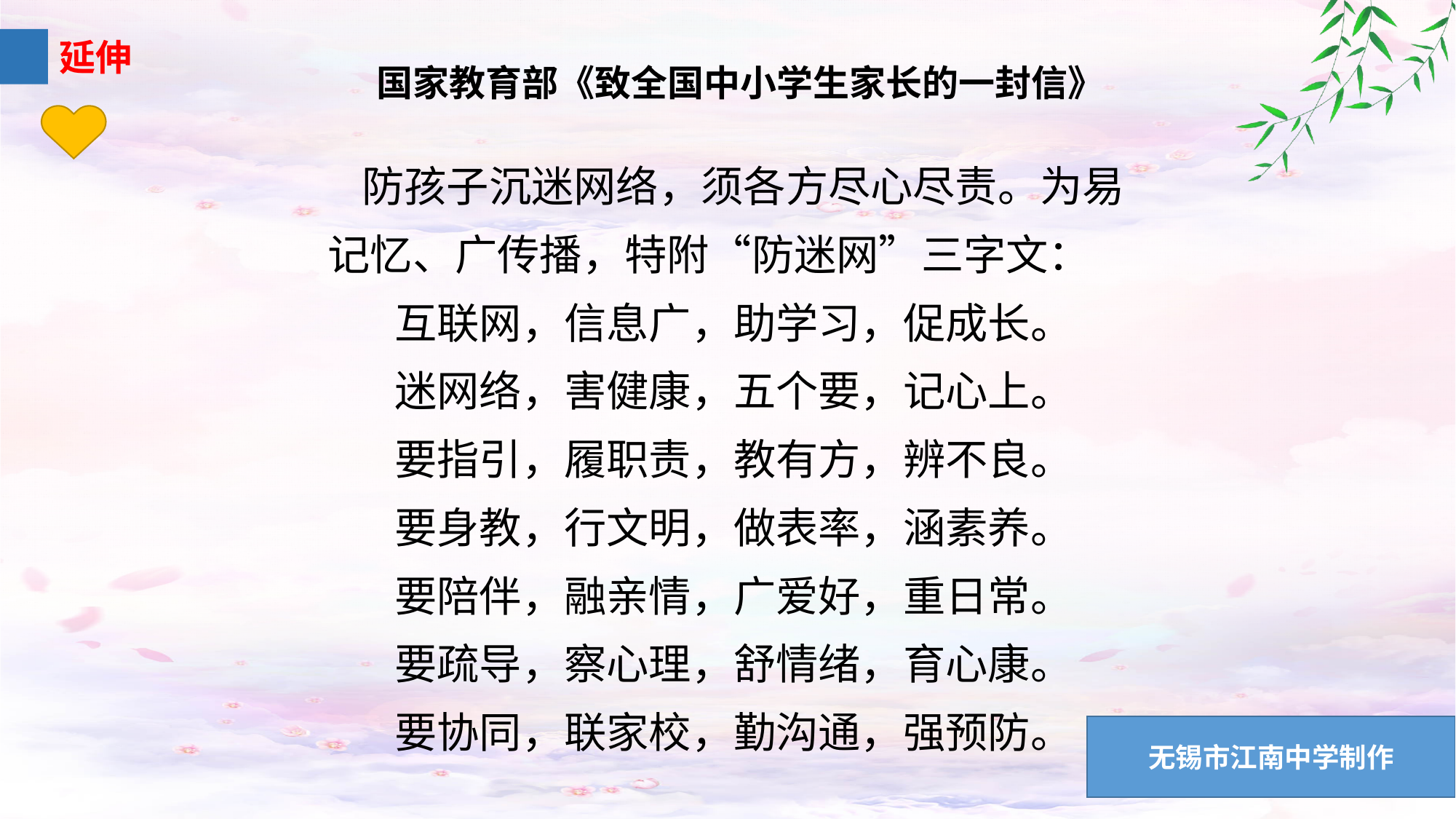

延伸
国家教育部《致全国中小学生家长的一封信》

 防孩子沉迷网络，须各方尽心尽责。为易记忆、广传播，特附“防迷网”三字文：
互联网，信息广，助学习，促成长。
迷网络，害健康，五个要，记心上。
要指引，履职责，教有方，辨不良。
要身教，行文明，做表率，涵素养。
要陪伴，融亲情，广爱好，重日常。
要疏导，察心理，舒情绪，育心康。
要协同，联家校，勤沟通，强预防。

无锡市江南中学制作